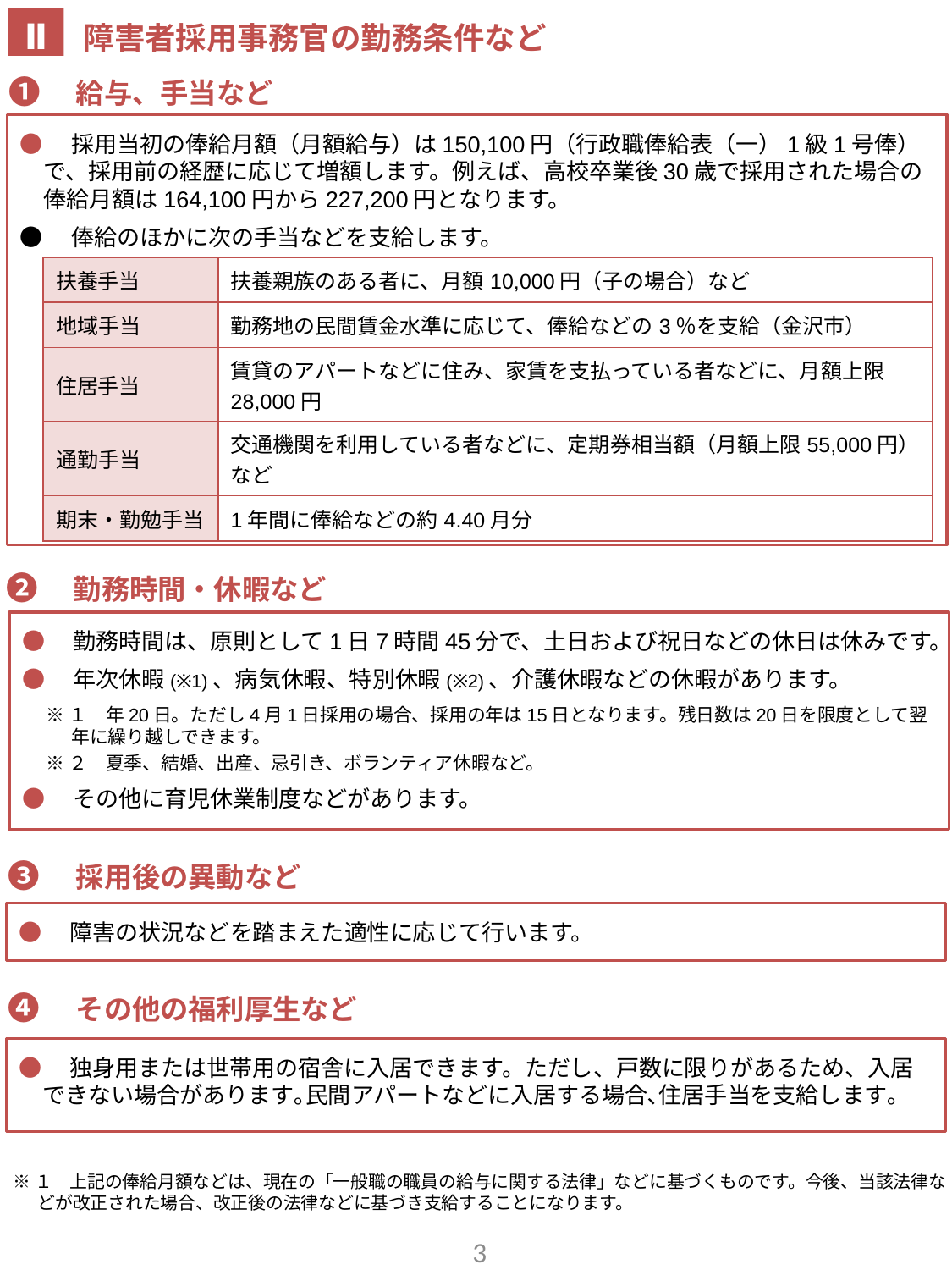

Ⅱ
障害者採用事務官の勤務条件など
➊　給与、手当など
●　採用当初の俸給月額（月額給与）は150,100円（行政職俸給表（一）1級1号俸）で、採用前の経歴に応じて増額します。例えば、高校卒業後30歳で採用された場合の俸給月額は164,100円から227,200円となります。
●　俸給のほかに次の手当などを支給します。

| 扶養手当 | 扶養親族のある者に、月額10,000円（子の場合）など |
| --- | --- |
| 地域手当 | 勤務地の民間賃金水準に応じて、俸給などの3％を支給（金沢市） |
| 住居手当 | 賃貸のアパートなどに住み、家賃を支払っている者などに、月額上限28,000円 |
| 通勤手当 | 交通機関を利用している者などに、定期券相当額（月額上限55,000円）など |
| 期末・勤勉手当 | 1年間に俸給などの約4.40月分 |
➋　勤務時間・休暇など
●　勤務時間は、原則として1日7時間45分で、土日および祝日などの休日は休みです。
●　年次休暇(※1)、病気休暇、特別休暇(※2)、介護休暇などの休暇があります。
※１　年20日。ただし4月1日採用の場合、採用の年は15日となります。残日数は20日を限度として翌年に繰り越しできます。
※２　夏季、結婚、出産、忌引き、ボランティア休暇など。
●　その他に育児休業制度などがあります。
➌　採用後の異動など
●　障害の状況などを踏まえた適性に応じて行います。

➍　その他の福利厚生など
●　独身用または世帯用の宿舎に入居できます。ただし、戸数に限りがあるため、入居できない場合があります｡民間アパートなどに入居する場合､住居手当を支給します｡

※１　上記の俸給月額などは、現在の「一般職の職員の給与に関する法律」などに基づくものです。今後、当該法律などが改正された場合、改正後の法律などに基づき支給することになります。
3